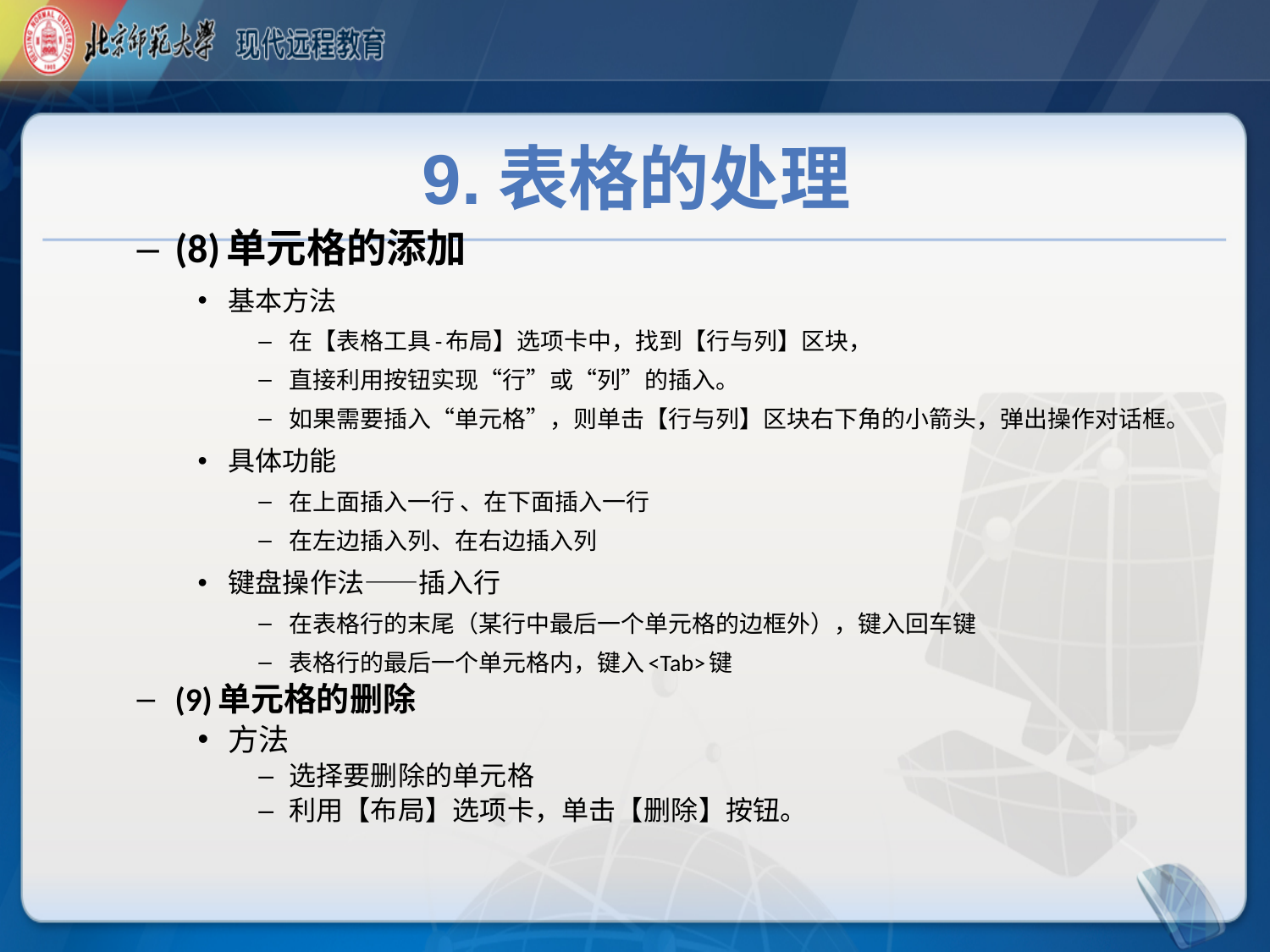

# 9.表格的处理
(8)单元格的添加
基本方法
在【表格工具-布局】选项卡中，找到【行与列】区块，
直接利用按钮实现“行”或“列”的插入。
如果需要插入“单元格”，则单击【行与列】区块右下角的小箭头，弹出操作对话框。
具体功能
在上面插入一行 、在下面插入一行
在左边插入列、在右边插入列
键盘操作法——插入行
在表格行的末尾（某行中最后一个单元格的边框外），键入回车键
表格行的最后一个单元格内，键入<Tab>键
(9)单元格的删除
方法
选择要删除的单元格
利用【布局】选项卡，单击【删除】按钮。